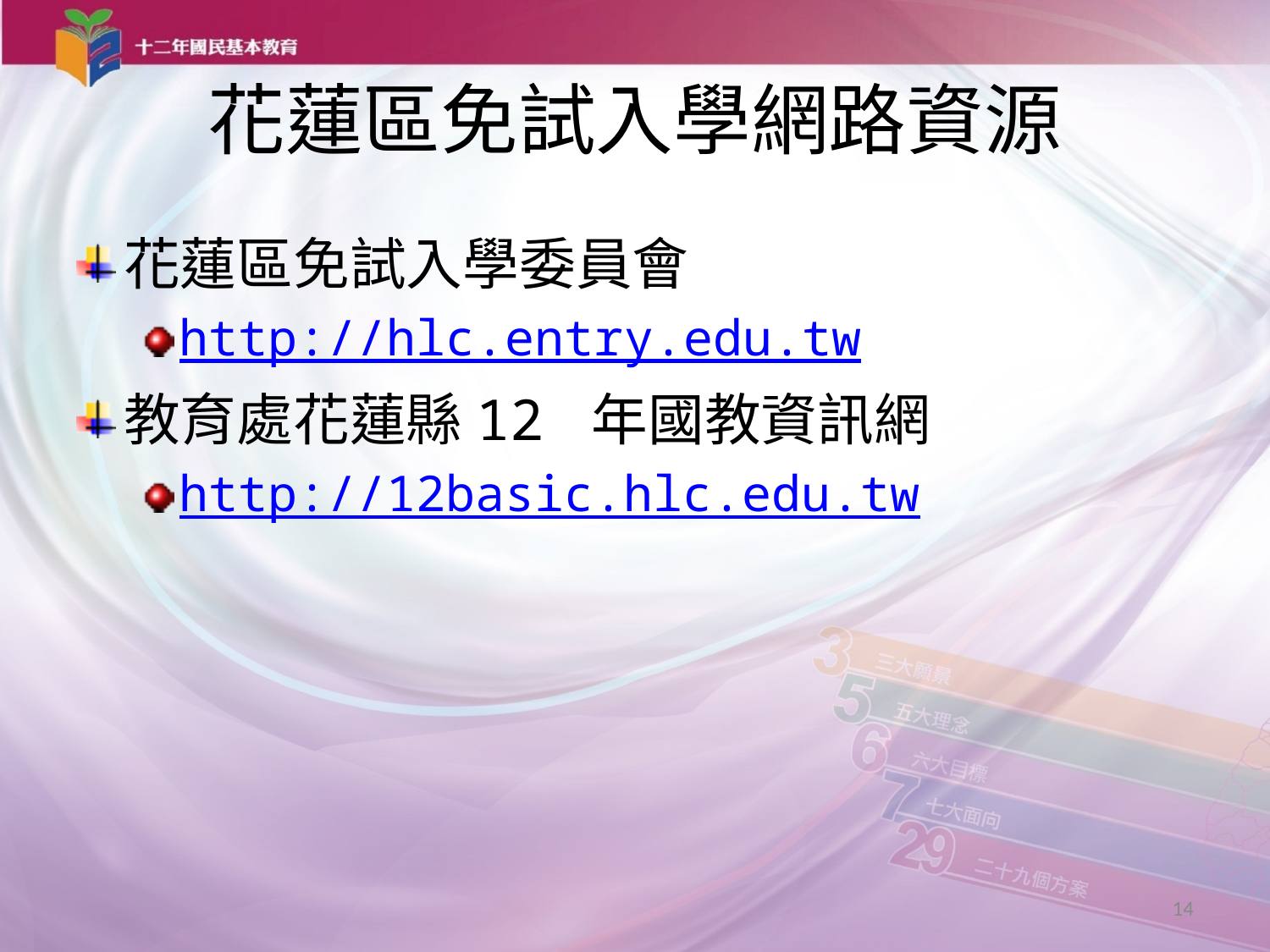

# 花蓮區免試入學網路資源
花蓮區免試入學委員會
http://hlc.entry.edu.tw
教育處花蓮縣12 年國教資訊網
http://12basic.hlc.edu.tw

14